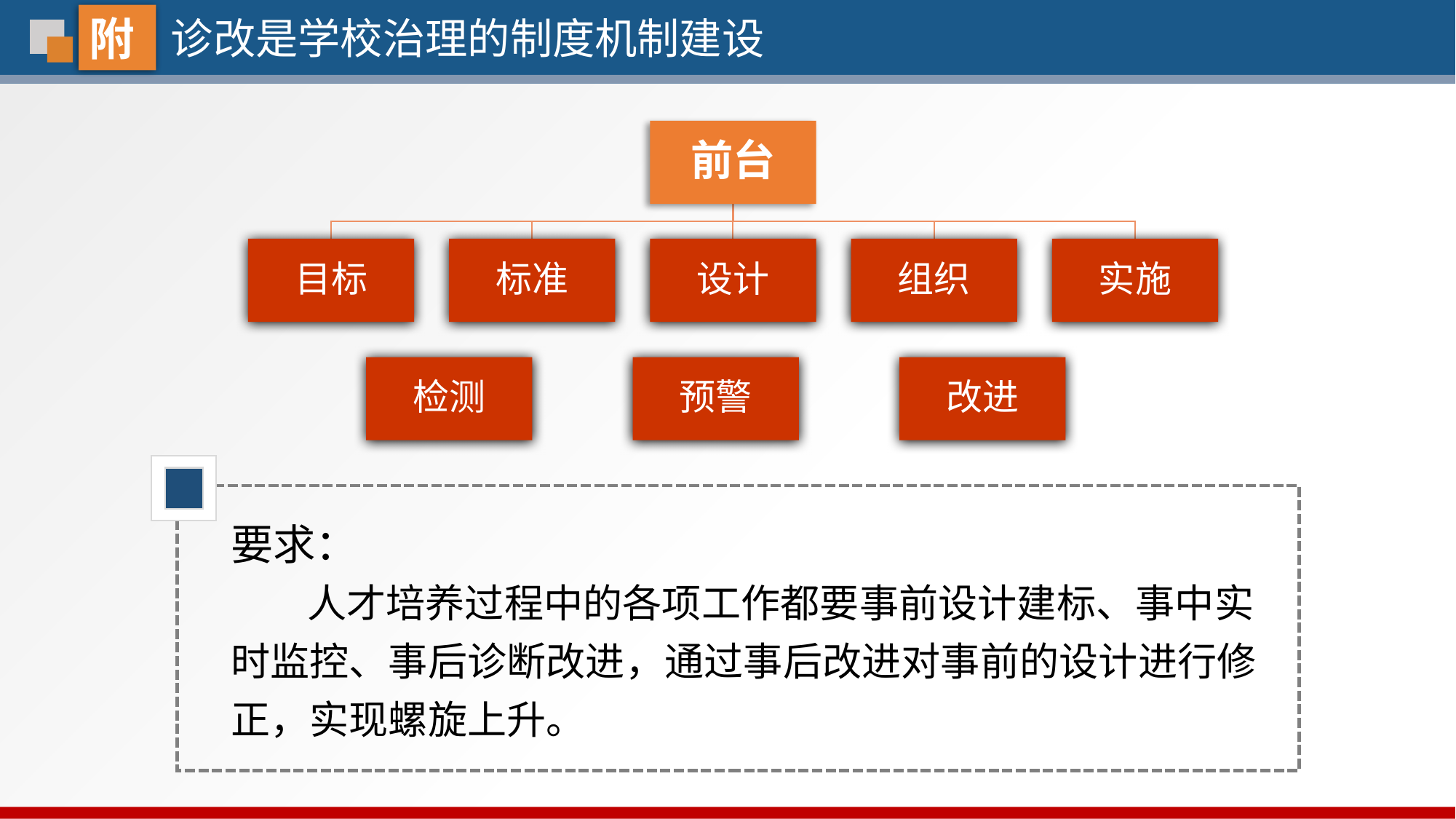

附
诊改是学校治理的制度机制建设

前台

目标
标准
设计
组织
实施
检测
预警
改进

要求：
       人才培养过程中的各项工作都要事前设计建标、事中实时监控、事后诊断改进，通过事后改进对事前的设计进行修正，实现螺旋上升。